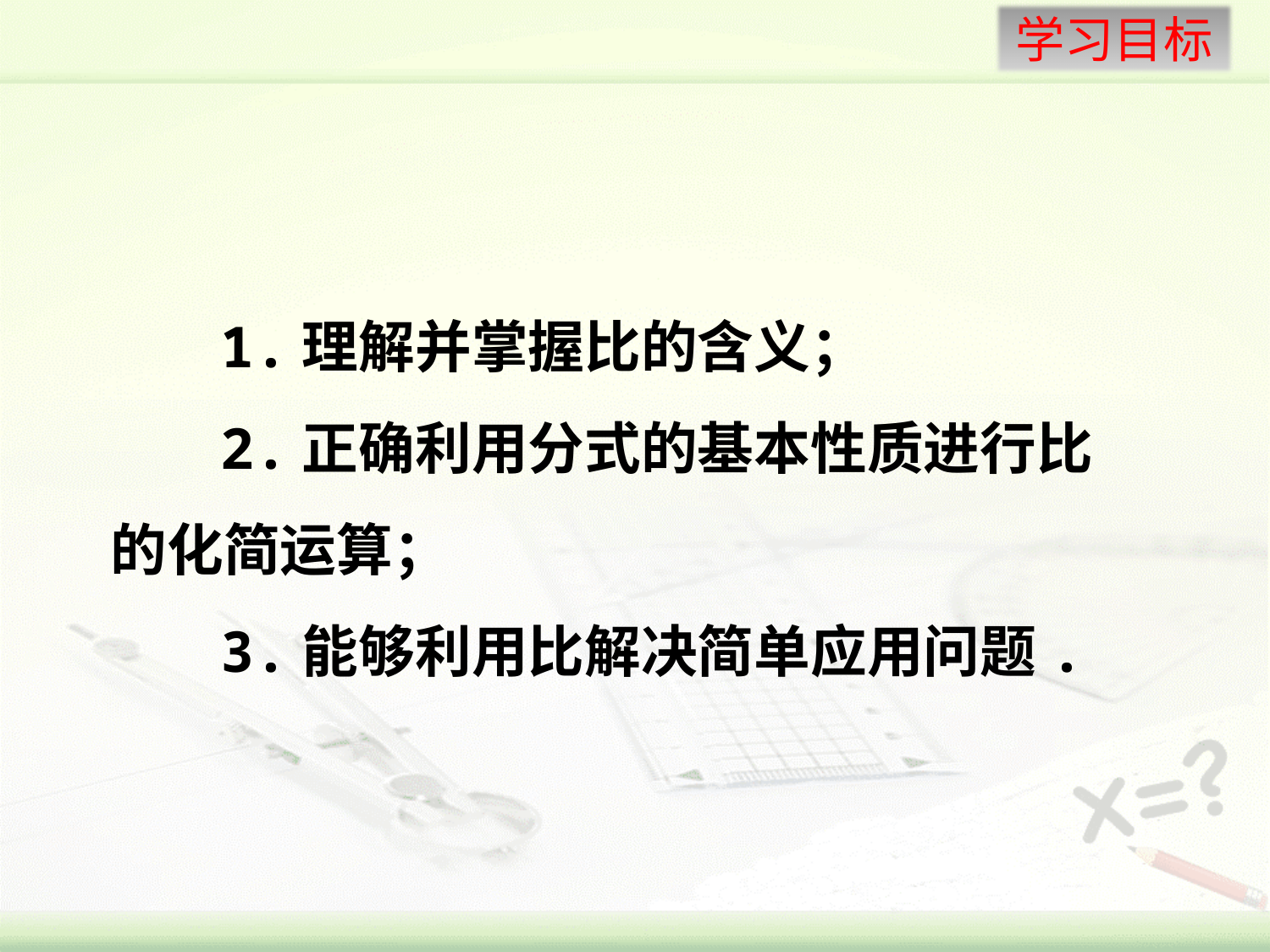

1.理解并掌握比的含义；
  2.正确利用分式的基本性质进行比的化简运算；
  3.能够利用比解决简单应用问题.